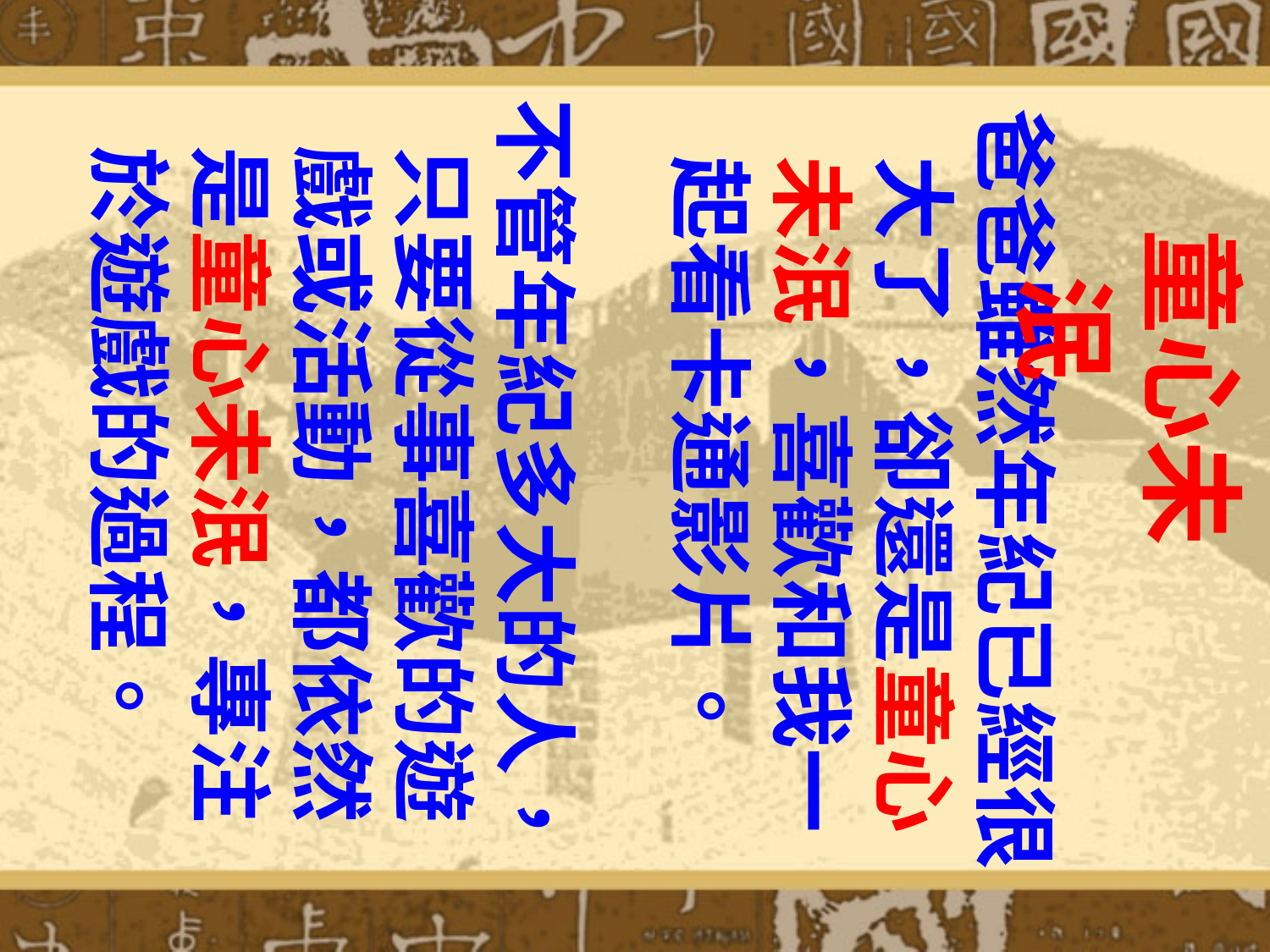

不管年紀多大的人，只要從事喜歡的遊戲或活動，都依然是童心未泯，專注於遊戲的過程。
爸爸雖然年紀已經很大了，卻還是童心未泯，喜歡和我一起看卡通影片。
童心未泯